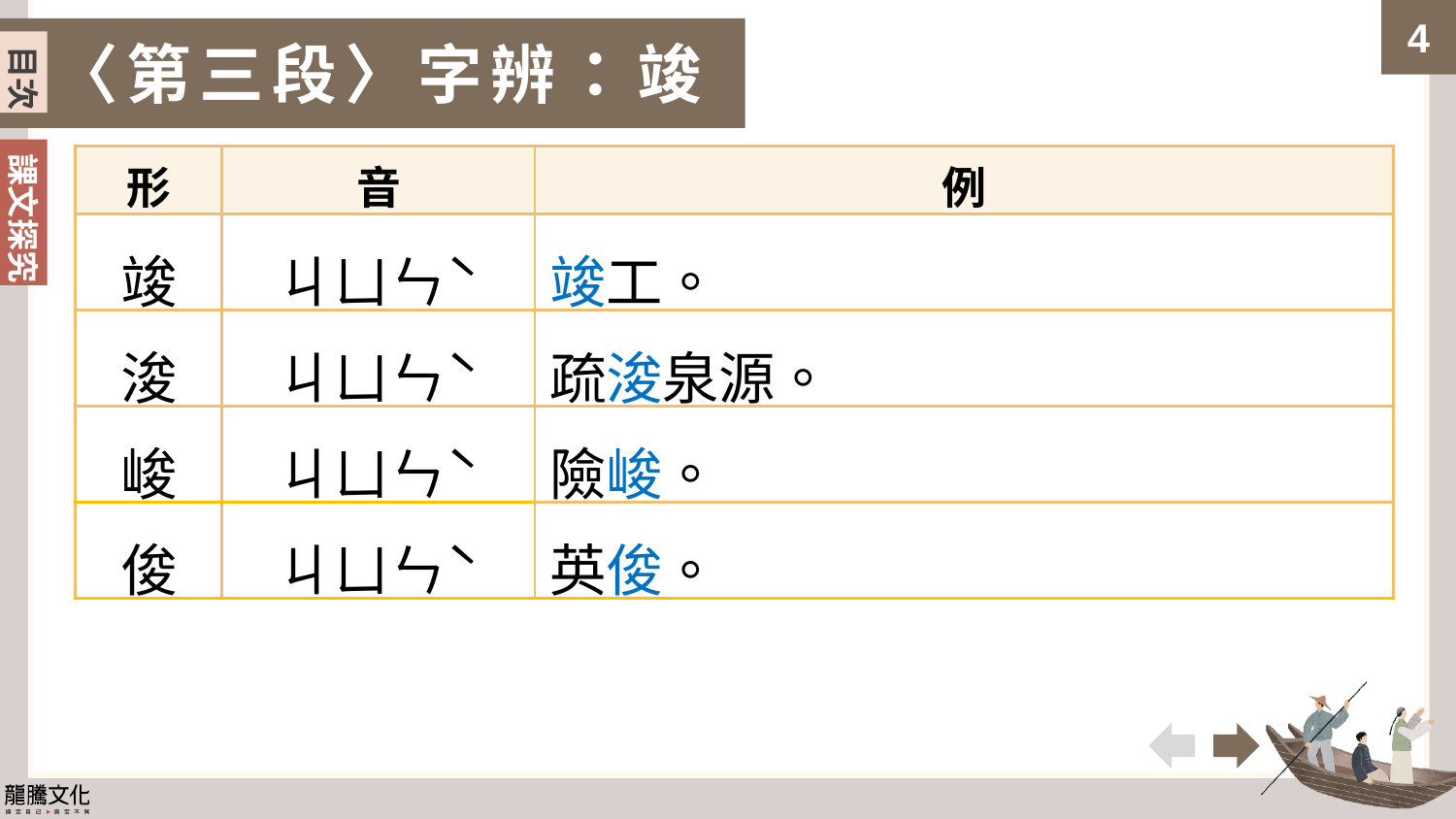

〈第三段〉字辨：竣
目次
| 形 | 音 | 例 |
| --- | --- | --- |
| 竣 | ㄐㄩㄣˋ | 竣工。 |
| 浚 | ㄐㄩㄣˋ | 疏浚泉源。 |
| 峻 | ㄐㄩㄣˋ | 險峻。 |
| 俊 | ㄐㄩㄣˋ | 英俊。 |